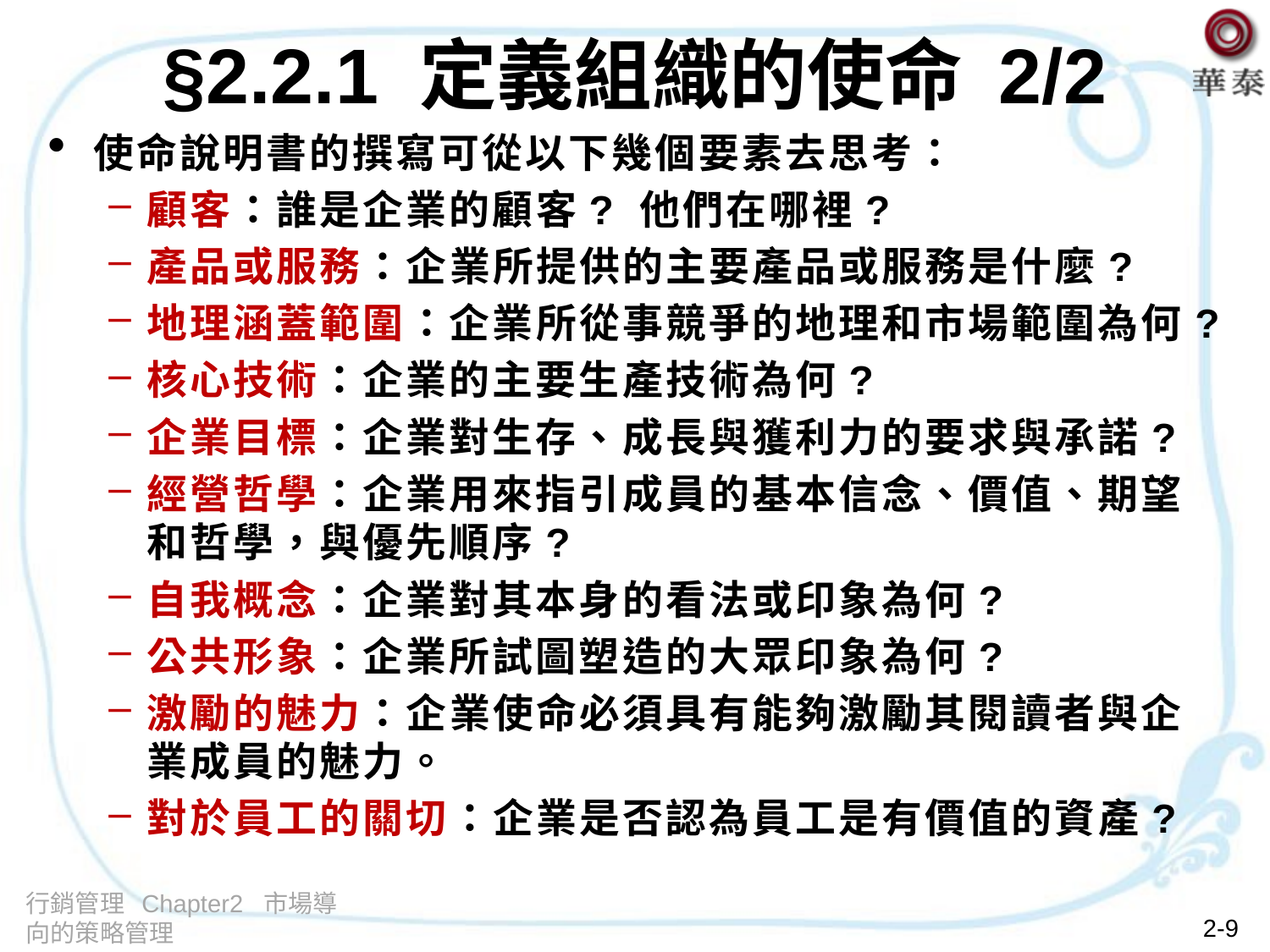

# §2.2.1 定義組織的使命 2/2
使命說明書的撰寫可從以下幾個要素去思考：
顧客：誰是企業的顧客? 他們在哪裡?
產品或服務：企業所提供的主要產品或服務是什麼?
地理涵蓋範圍：企業所從事競爭的地理和市場範圍為何?
核心技術：企業的主要生產技術為何?
企業目標：企業對生存、成長與獲利力的要求與承諾?
經營哲學：企業用來指引成員的基本信念、價值、期望和哲學，與優先順序?
自我概念：企業對其本身的看法或印象為何?
公共形象：企業所試圖塑造的大眾印象為何?
激勵的魅力：企業使命必須具有能夠激勵其閱讀者與企業成員的魅力。
對於員工的關切：企業是否認為員工是有價值的資產?

行銷管理  Chapter2  市場導向的策略管理
2-9